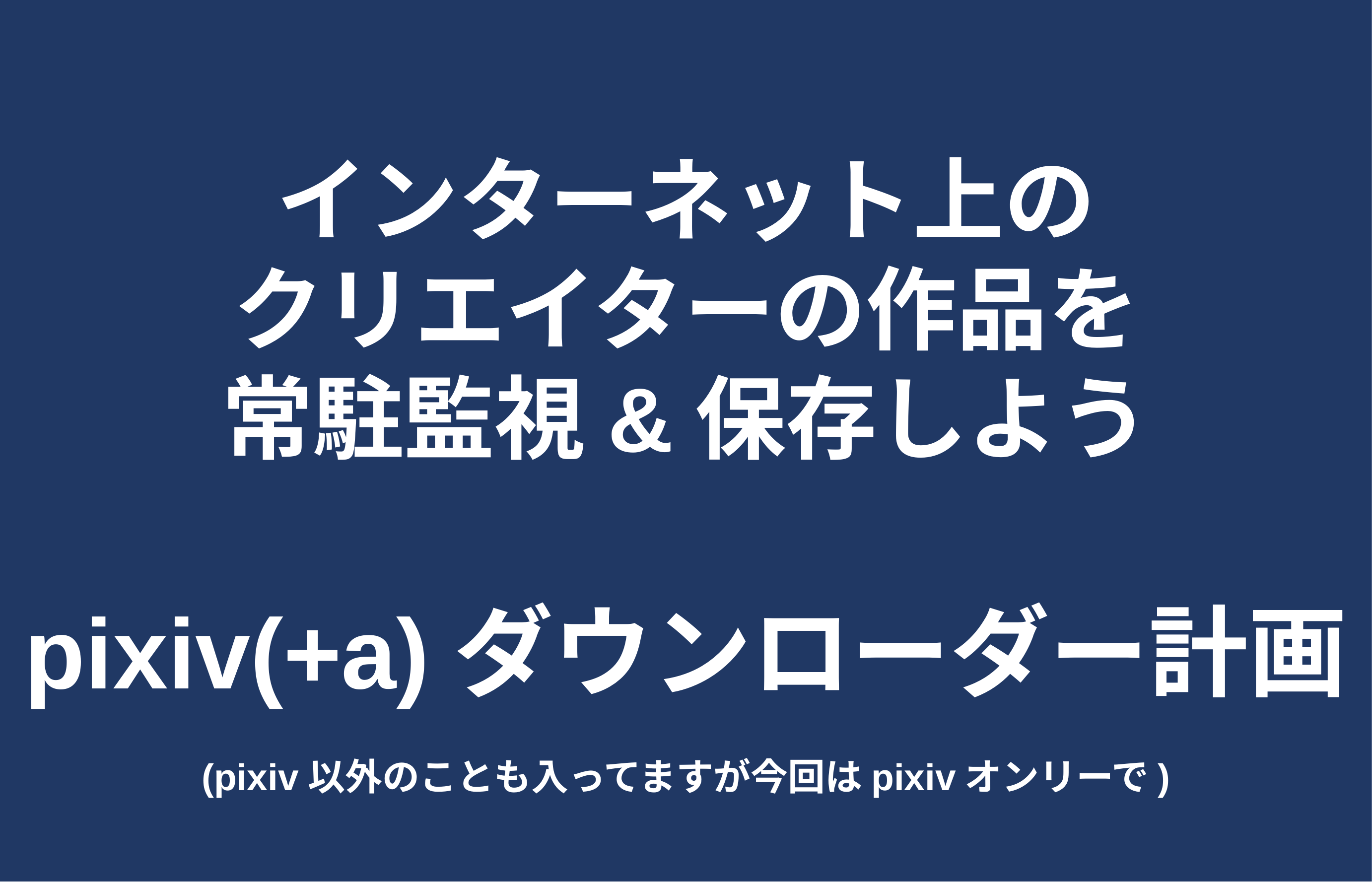

インターネット上の
クリエイターの作品を
常駐監視&保存しよう

pixiv(+a)ダウンローダー計画

(pixiv以外のことも入ってますが今回はpixivオンリーで)